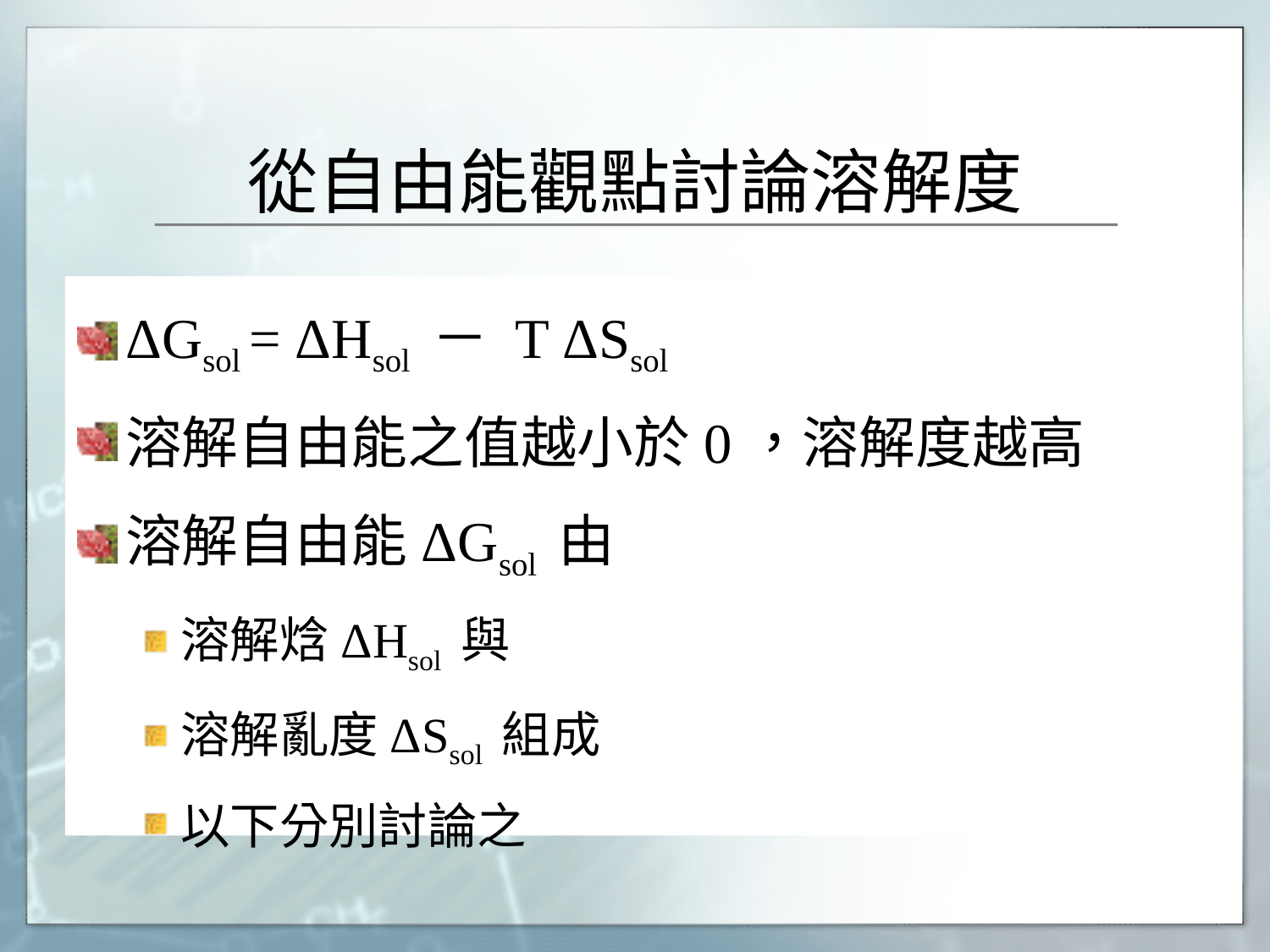

# 從自由能觀點討論溶解度
ΔGsol = ΔHsol － T ΔSsol
溶解自由能之值越小於0，溶解度越高
溶解自由能ΔGsol 由
溶解焓ΔHsol 與
溶解亂度ΔSsol 組成
以下分別討論之